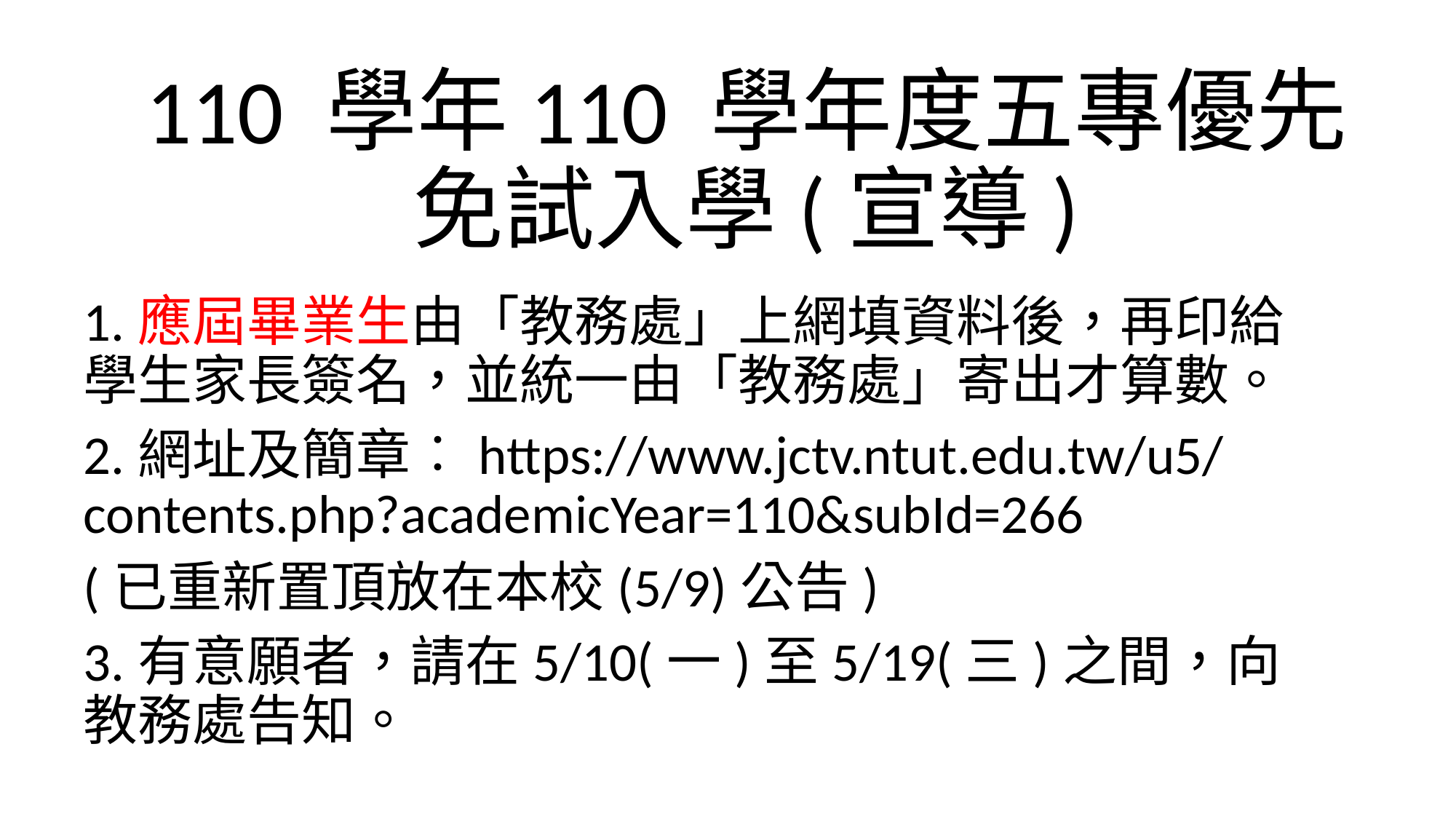

# 110 學年110 學年度五專優先 免試入學(宣導)
1.應屆畢業生由「教務處」上網填資料後，再印給學生家長簽名，並統一由「教務處」寄出才算數。
2.網址及簡章︰https://www.jctv.ntut.edu.tw/u5/contents.php?academicYear=110&subId=266
(已重新置頂放在本校(5/9)公告)
3.有意願者，請在5/10(一)至5/19(三)之間，向教務處告知。